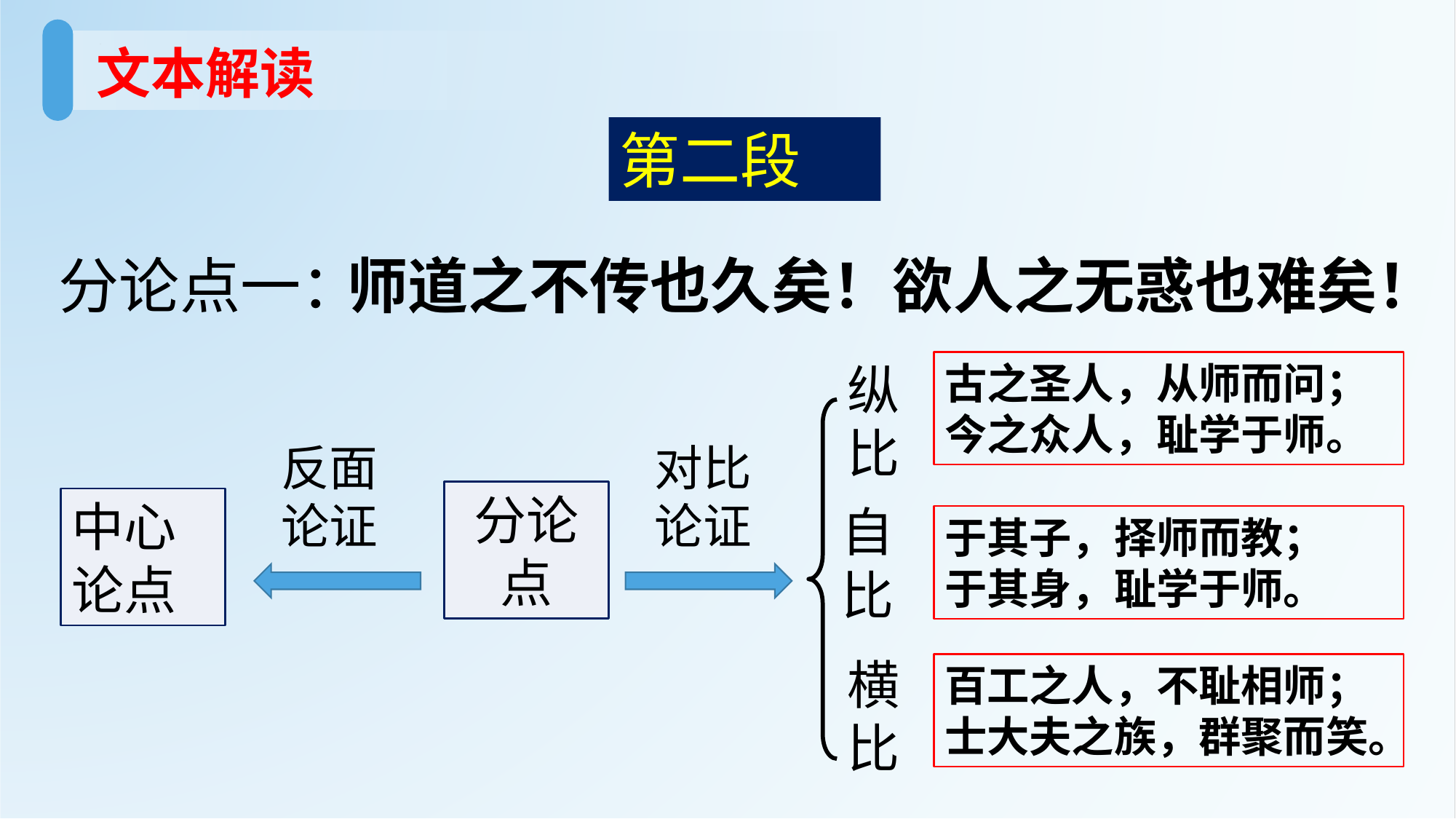

文本解读
第二段
分论点一：
师道之不传也久矣！欲人之无惑也难矣！
古之圣人，从师而问；
今之众人，耻学于师。
纵比

反面论证
对比论证
分论点
中心论点
自比
于其子，择师而教；
于其身，耻学于师。

横比
百工之人，不耻相师；
士大夫之族，群聚而笑。